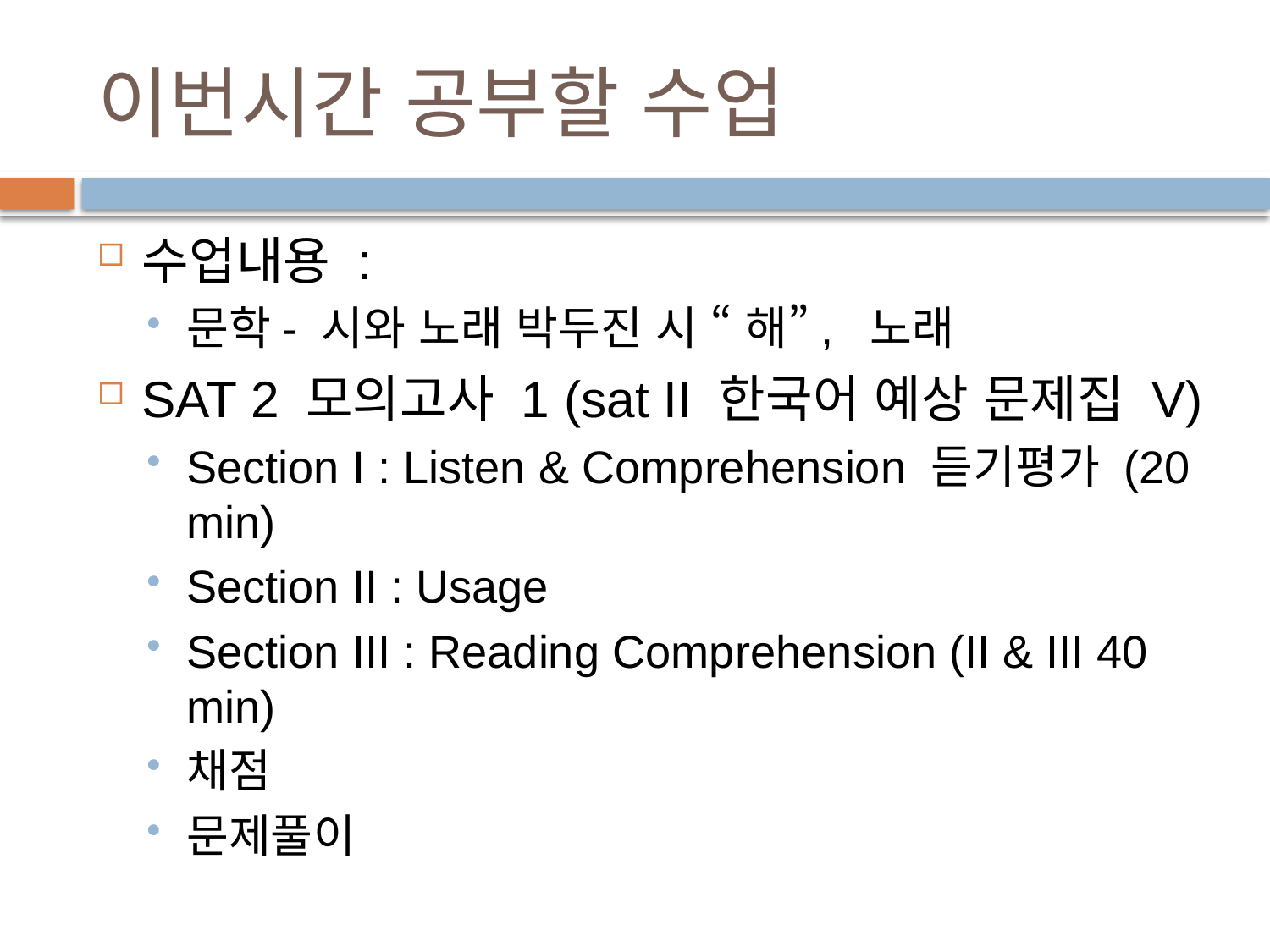

# 이번시간 공부할 수업
수업내용 :
문학- 시와 노래 박두진 시 “ 해”,  노래
SAT 2 모의고사 1 (sat II 한국어 예상 문제집 V)
Section I : Listen & Comprehension 듣기평가 (20 min)
Section II : Usage
Section III : Reading Comprehension (II & III 40 min)
채점
문제풀이